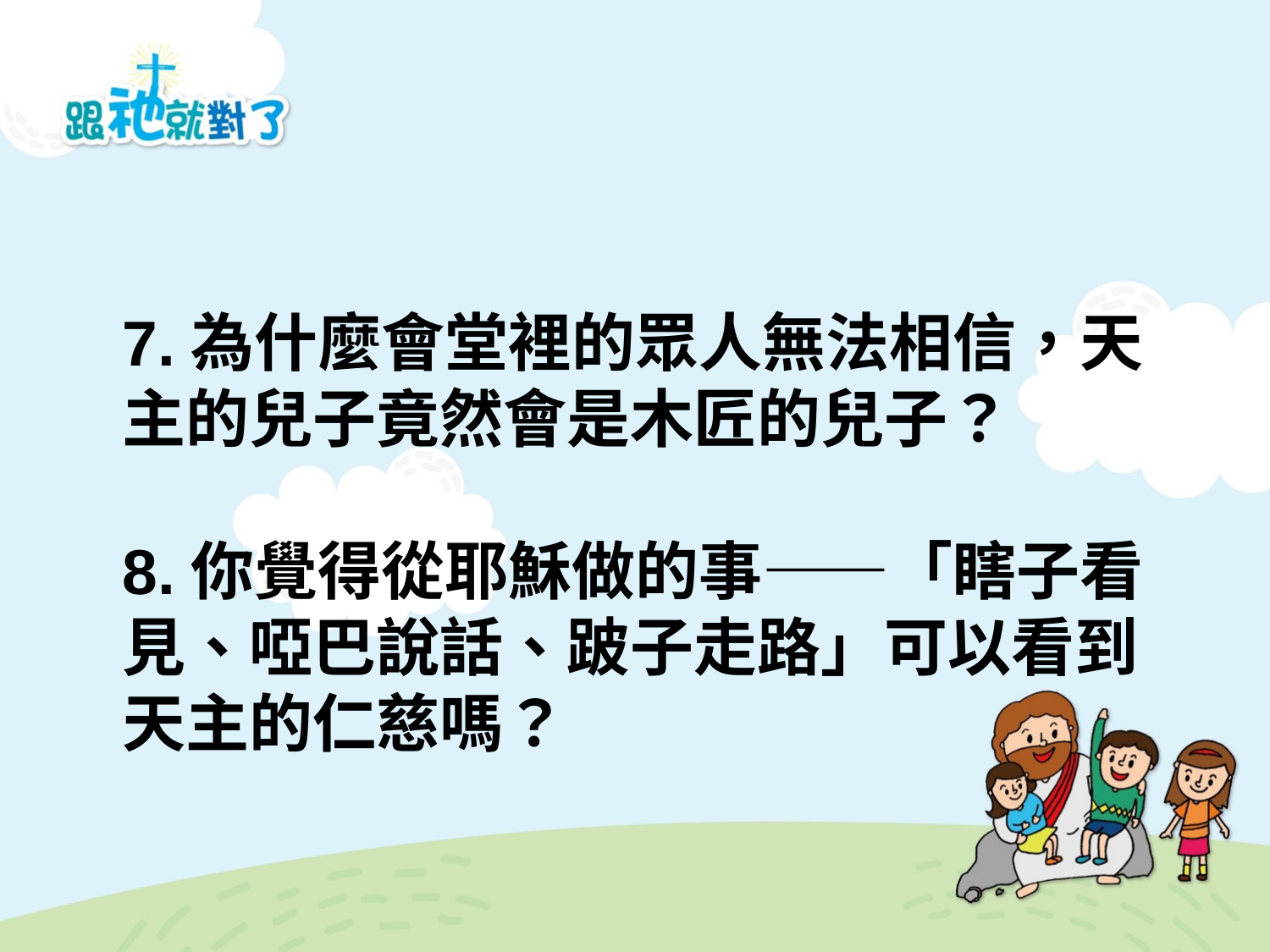

7.為什麼會堂裡的眾人無法相信，天主的兒子竟然會是木匠的兒子？

8.你覺得從耶穌做的事——「瞎子看見、啞巴說話、跛子走路」可以看到天主的仁慈嗎？